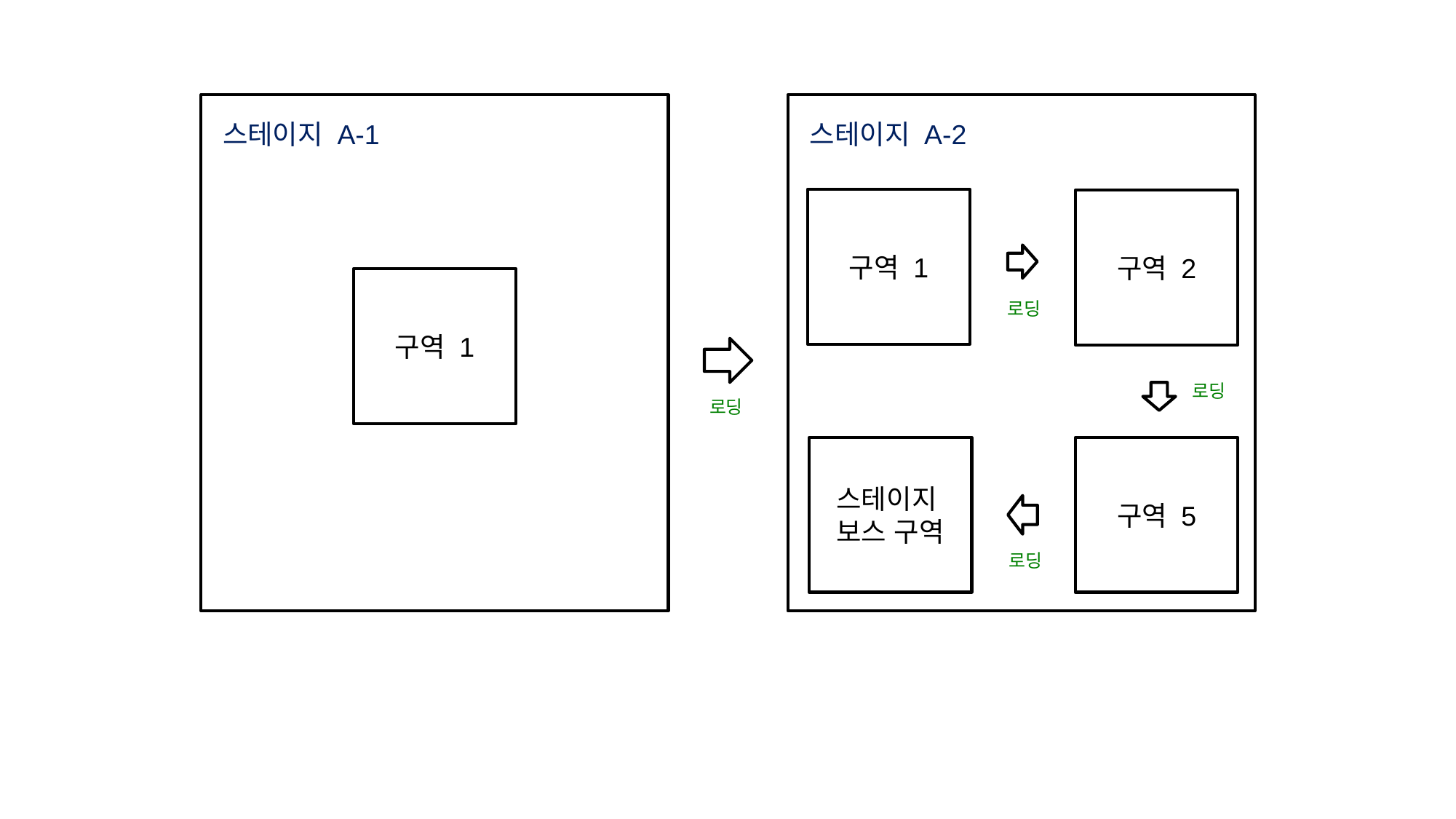

스테이지 A-1
스테이지 A-2
구역 1
구역 2

구역 1
로딩

로딩

로딩
스테이지
보스 구역
구역 5

로딩